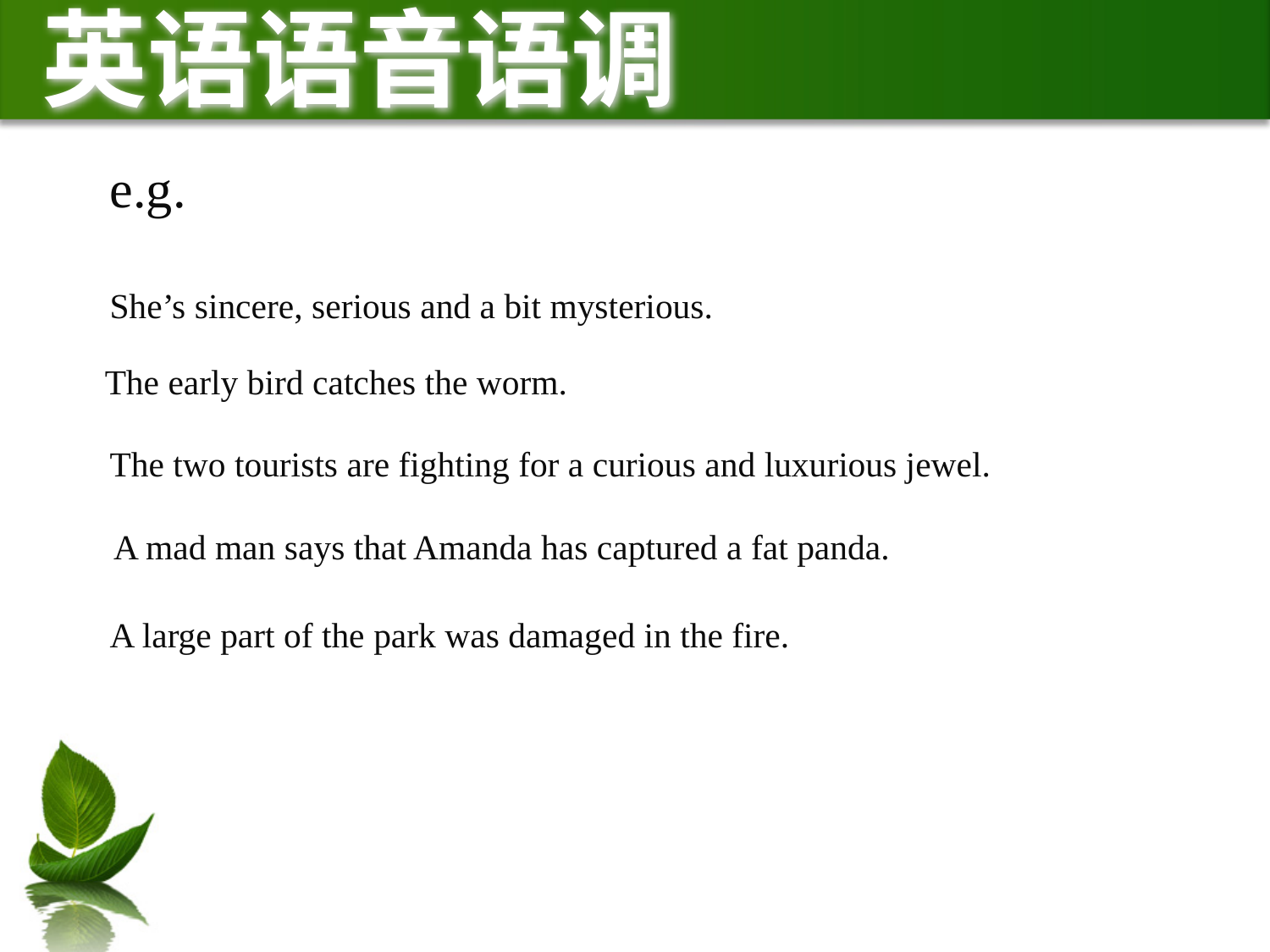

英语语音语调
     e.g.

     She’s sincere, serious and a bit mysterious.
The early bird catches the worm.
     The two tourists are fighting for a curious and luxurious jewel.
 A mad man says that Amanda has captured a fat panda.

     A large part of the park was damaged in the fire.